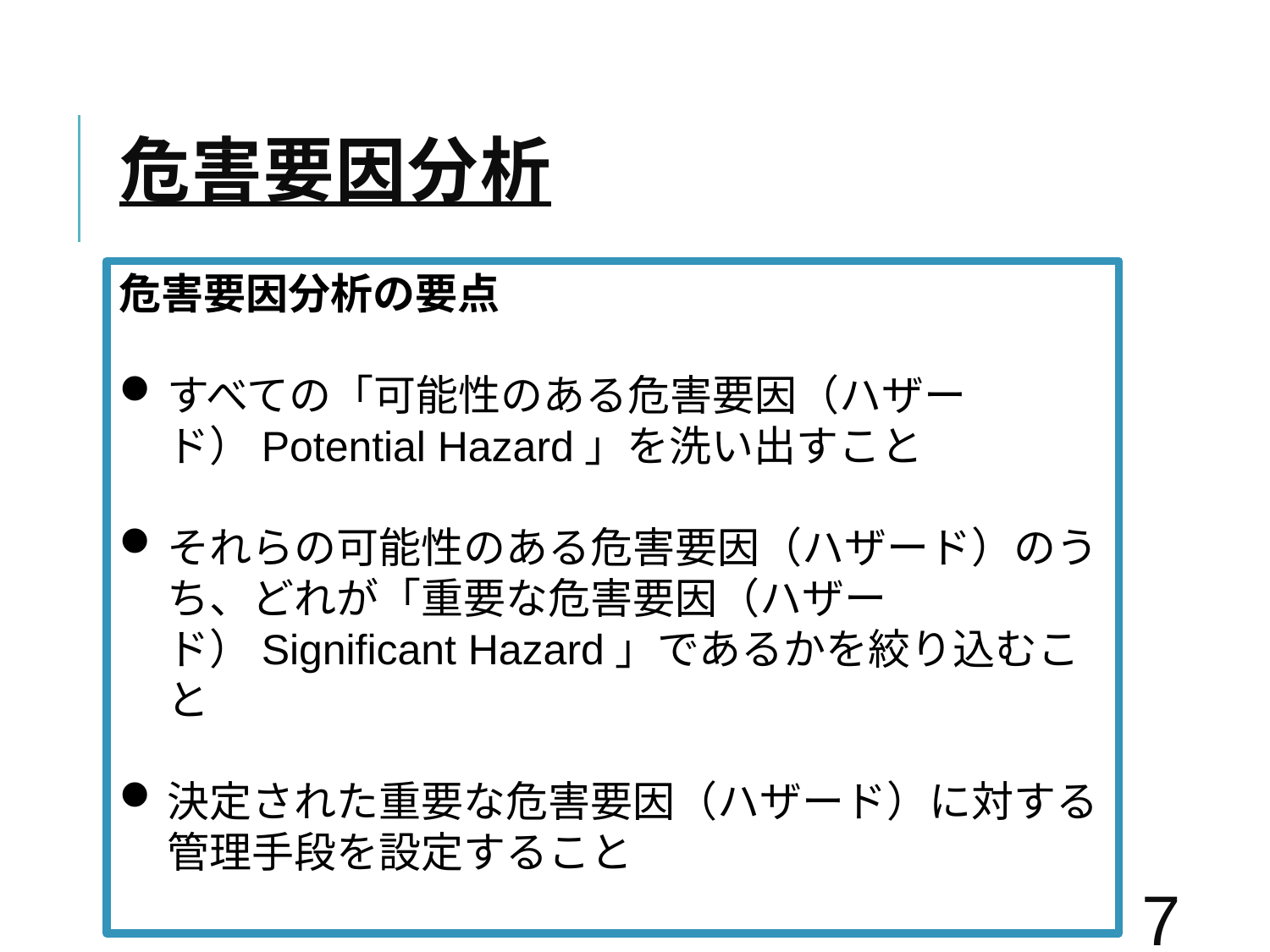

# 危害要因分析
危害要因分析の要点

すべての「可能性のある危害要因（ハザード）Potential Hazard」を洗い出すこと

それらの可能性のある危害要因（ハザード）のうち、どれが「重要な危害要因（ハザード）Significant Hazard」であるかを絞り込むこと

決定された重要な危害要因（ハザード）に対する管理手段を設定すること

76